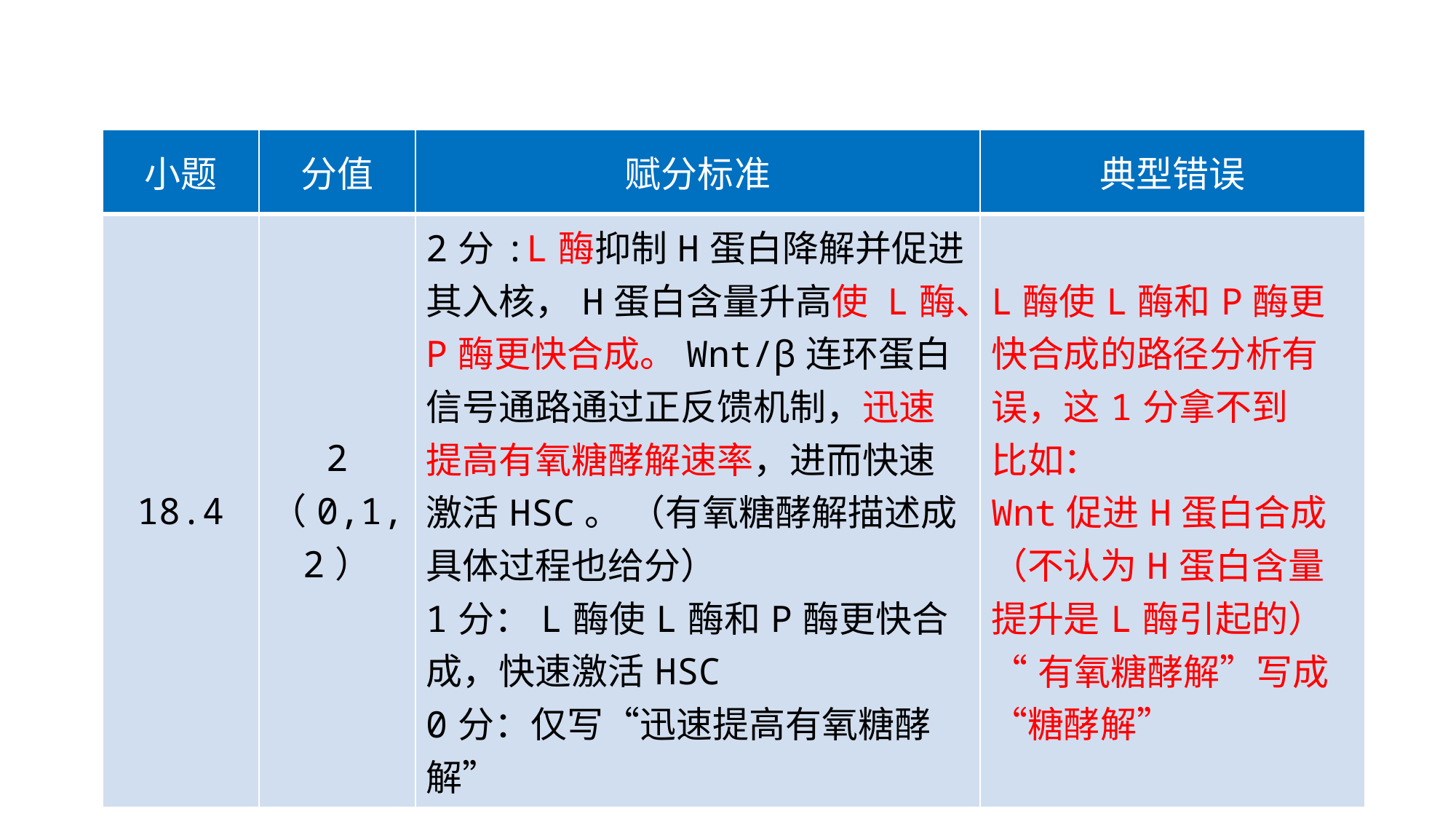

| 小题 | 分值 | 赋分标准 | 典型错误 |
| --- | --- | --- | --- |
| 18.4 | 2 （0,1,2） | 2分:L酶抑制H蛋白降解并促进其入核，H蛋白含量升高使 L酶、P酶更快合成。Wnt/β连环蛋白信号通路通过正反馈机制，迅速提高有氧糖酵解速率，进而快速激活HSC。 （有氧糖酵解描述成具体过程也给分） 1分：L酶使L酶和P酶更快合成，快速激活HSC 0分：仅写“迅速提高有氧糖酵解” | L酶使L酶和P酶更快合成的路径分析有误，这1分拿不到 比如： Wnt促进H蛋白合成（不认为H蛋白含量提升是L酶引起的） “有氧糖酵解”写成“糖酵解” |